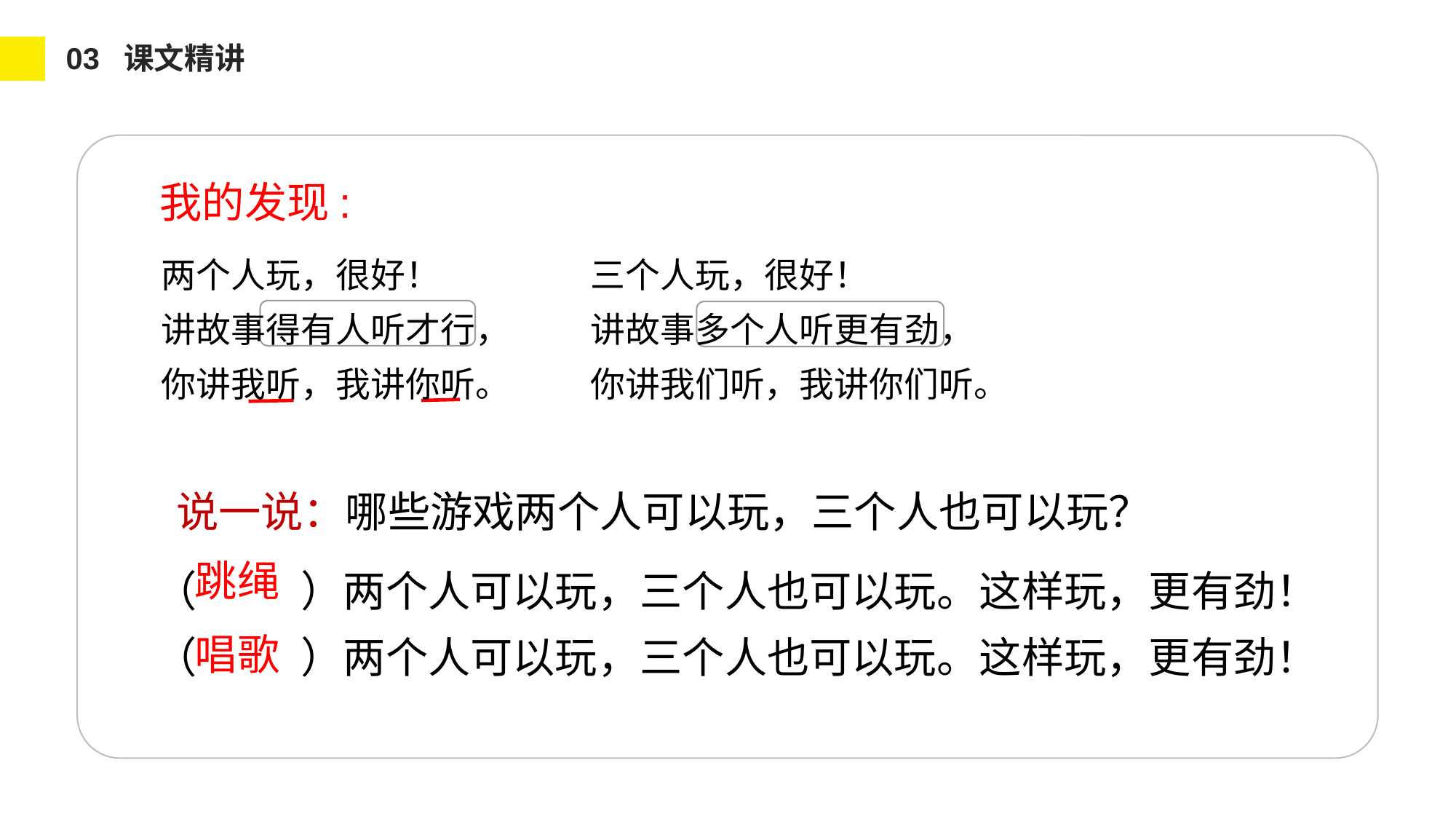

03  课文精讲

我的发现:
两个人玩，很好！
讲故事得有人听才行，
你讲我听，我讲你听。
三个人玩，很好！
讲故事多个人听更有劲，
你讲我们听，我讲你们听。

    说一说：哪些游戏两个人可以玩，三个人也可以玩？
    （           ）两个人可以玩，三个人也可以玩。这样玩，更有劲！
    （           ）两个人可以玩，三个人也可以玩。这样玩，更有劲！
跳绳
唱歌